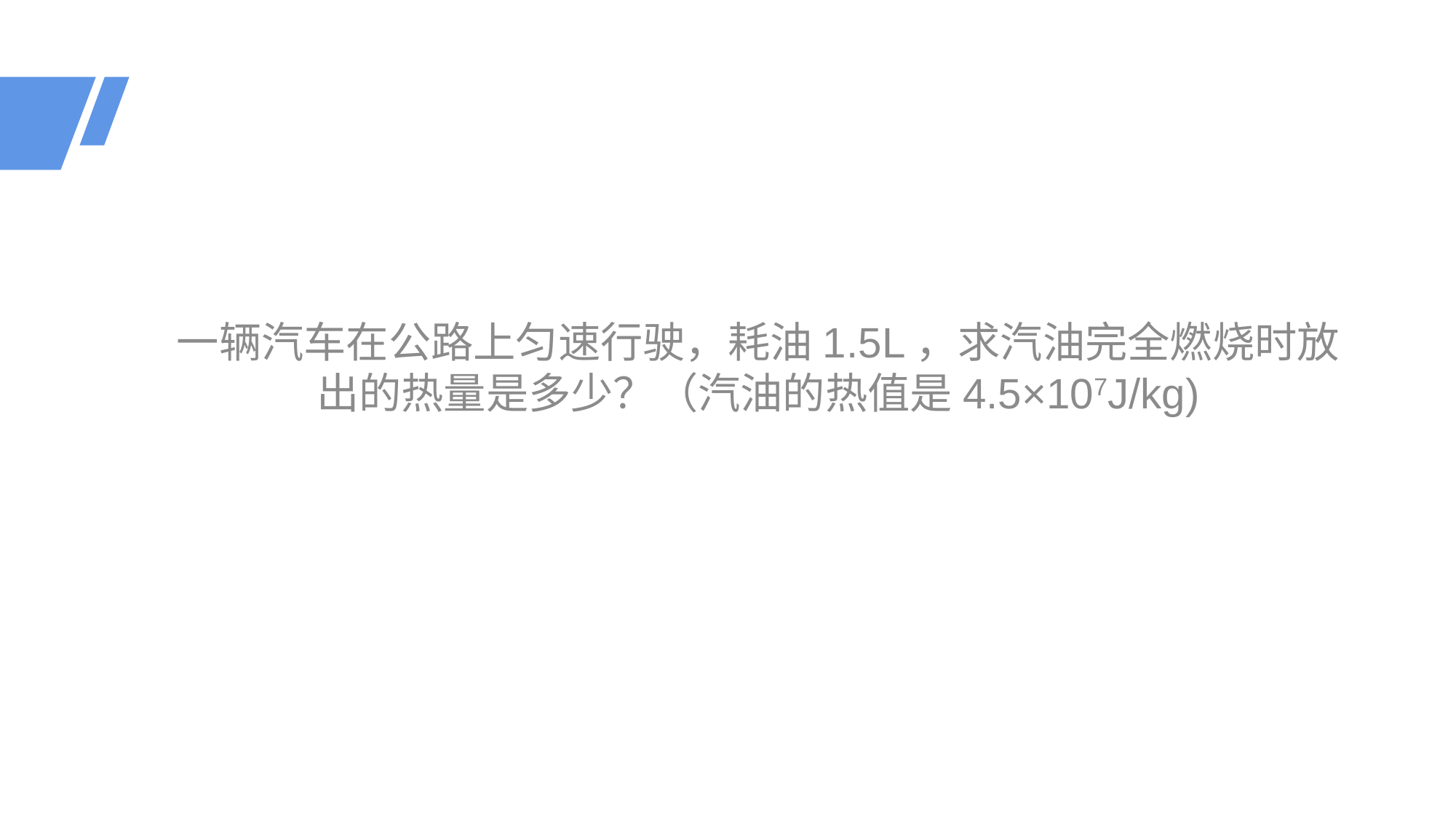

一辆汽车在公路上匀速行驶，耗油1.5L，求汽油完全燃烧时放出的热量是多少？（汽油的热值是4.5×107J/kg)